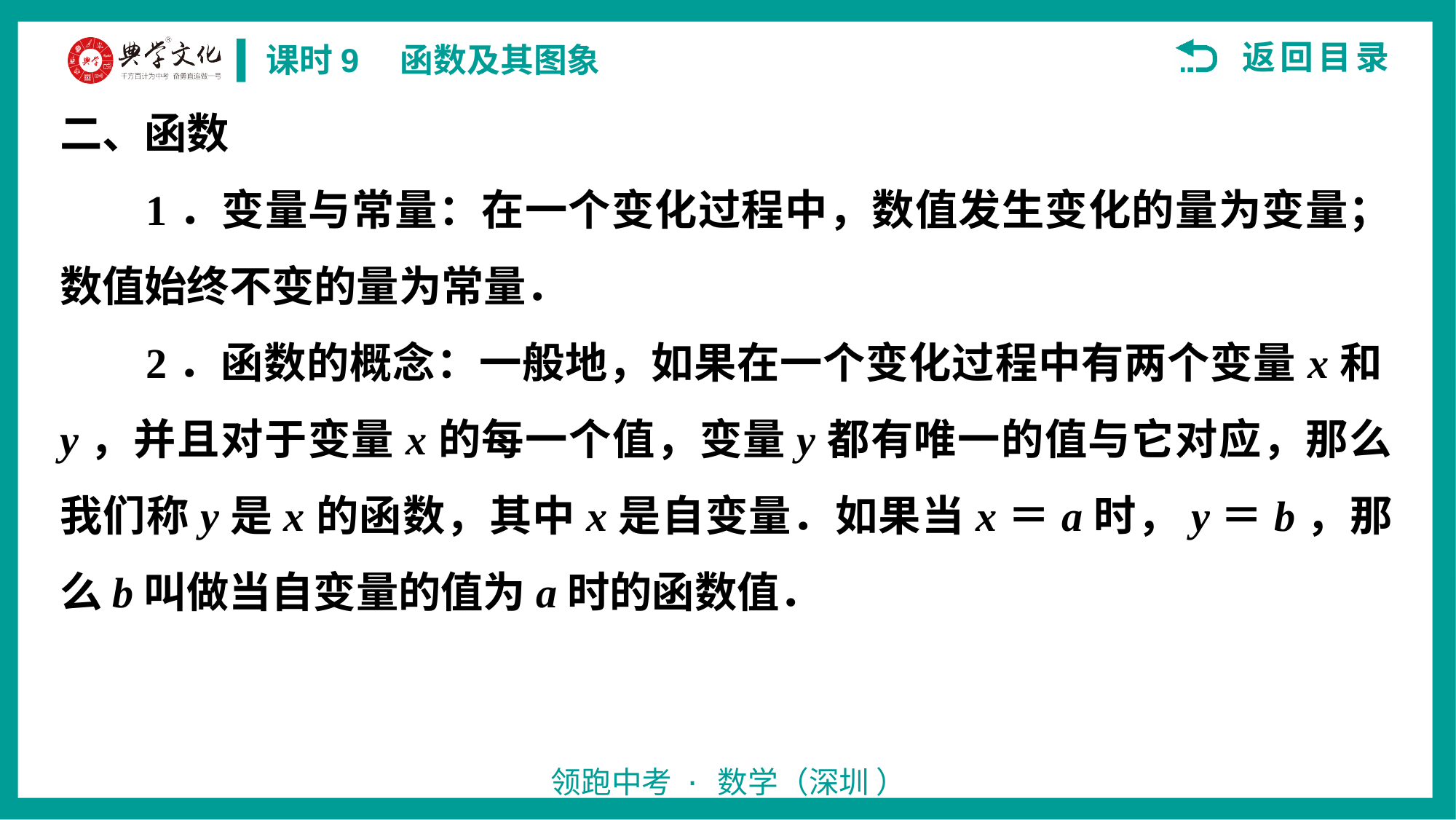

二、函数
1．变量与常量：在一个变化过程中，数值发生变化的量为变量；数值始终不变的量为常量．
2．函数的概念：一般地，如果在一个变化过程中有两个变量x和y，并且对于变量x的每一个值，变量y都有唯一的值与它对应，那么我们称y是x的函数，其中x是自变量．如果当x＝a时，y＝b，那么b叫做当自变量的值为a时的函数值．